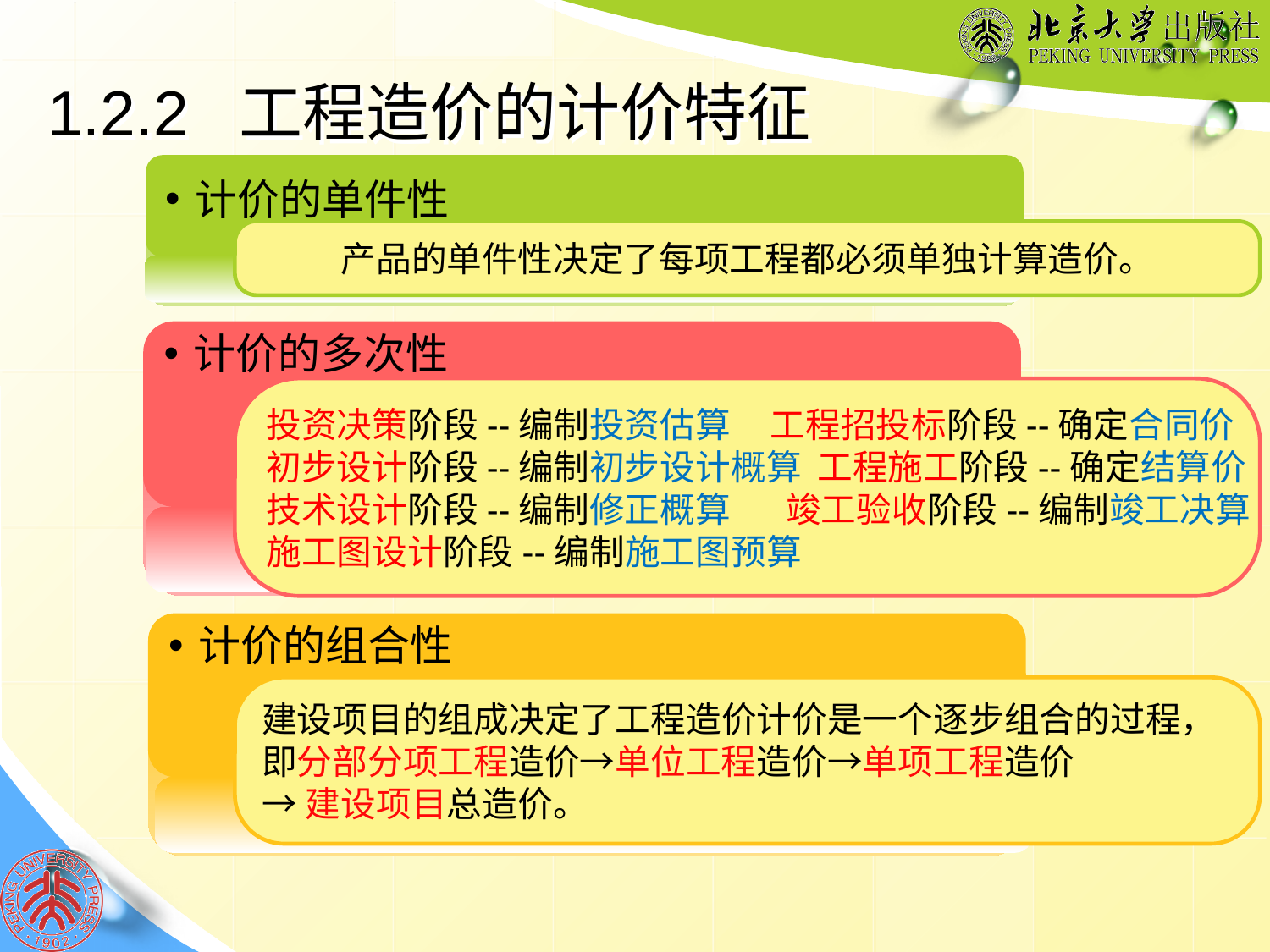

# 1.2.2  工程造价的计价特征

计价的单件性
产品的单件性决定了每项工程都必须单独计算造价。

计价的多次性

投资决策阶段--编制投资估算     工程招投标阶段--确定合同价
初步设计阶段--编制初步设计概算  工程施工阶段--确定结算价
技术设计阶段--编制修正概算       竣工验收阶段--编制竣工决算
施工图设计阶段--编制施工图预算

计价的组合性
建设项目的组成决定了工程造价计价是一个逐步组合的过程，
即分部分项工程造价→单位工程造价→单项工程造价
→建设项目总造价。